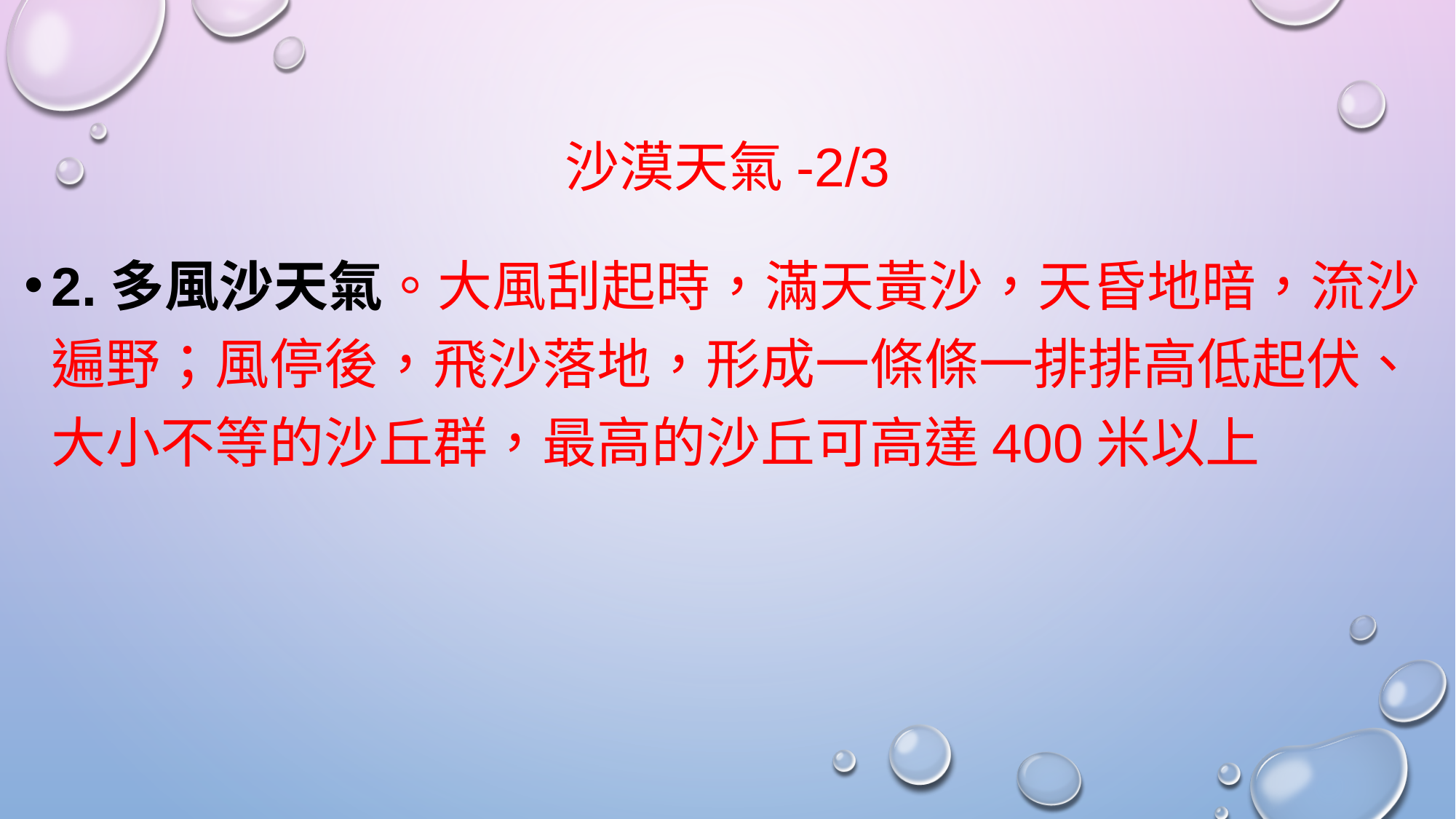

# 沙漠天氣-2/3
2.多風沙天氣。大風刮起時，滿天黃沙，天昏地暗，流沙遍野；風停後，飛沙落地，形成一條條一排排高低起伏、大小不等的沙丘群，最高的沙丘可高達400米以上